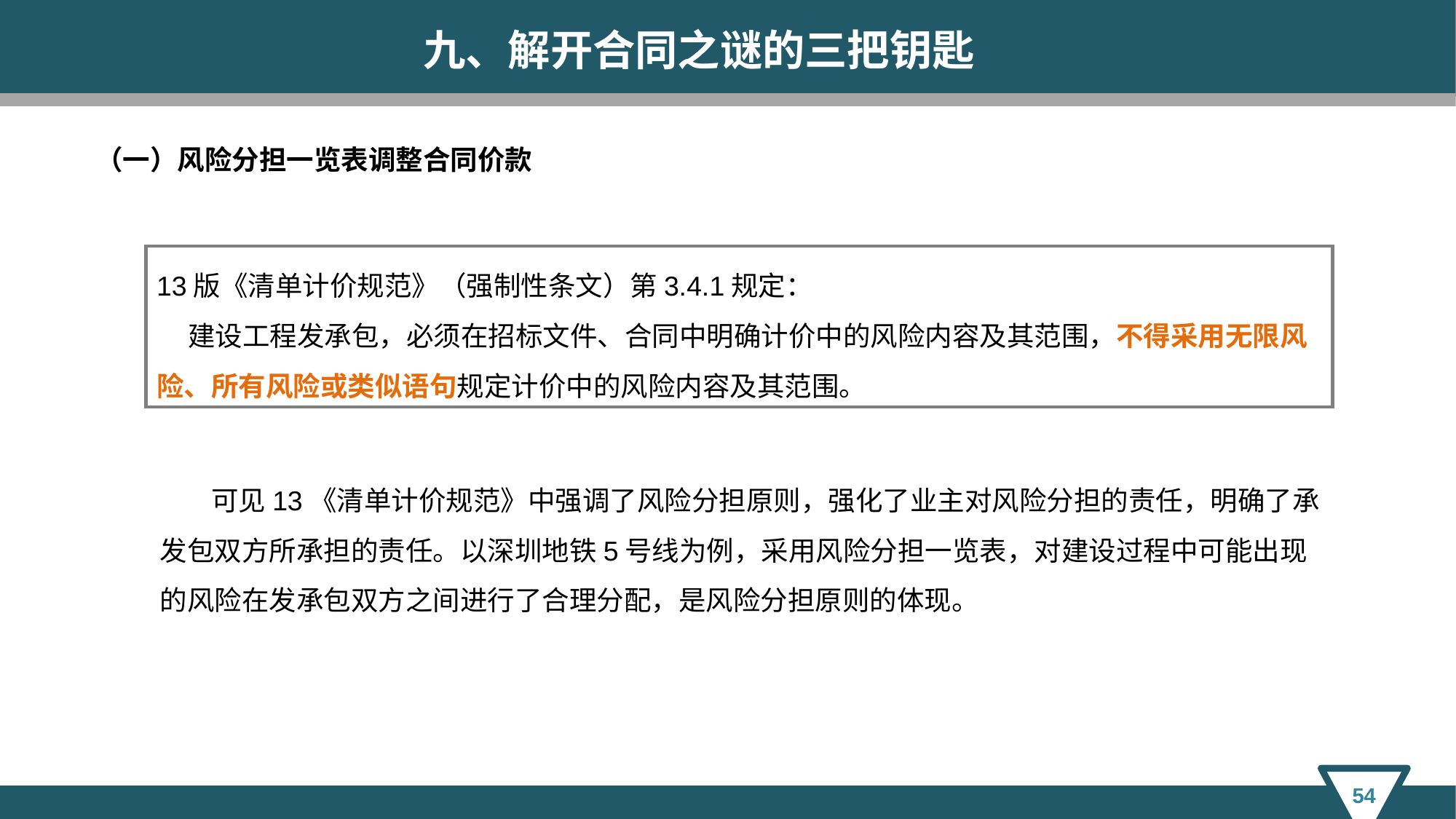

九、解开合同之谜的三把钥匙
（一）风险分担一览表调整合同价款
13版《清单计价规范》（强制性条文）第3.4.1规定：
    建设工程发承包，必须在招标文件、合同中明确计价中的风险内容及其范围，不得采用无限风险、所有风险或类似语句规定计价中的风险内容及其范围。
可见13《清单计价规范》中强调了风险分担原则，强化了业主对风险分担的责任，明确了承发包双方所承担的责任。以深圳地铁5号线为例，采用风险分担一览表，对建设过程中可能出现的风险在发承包双方之间进行了合理分配，是风险分担原则的体现。